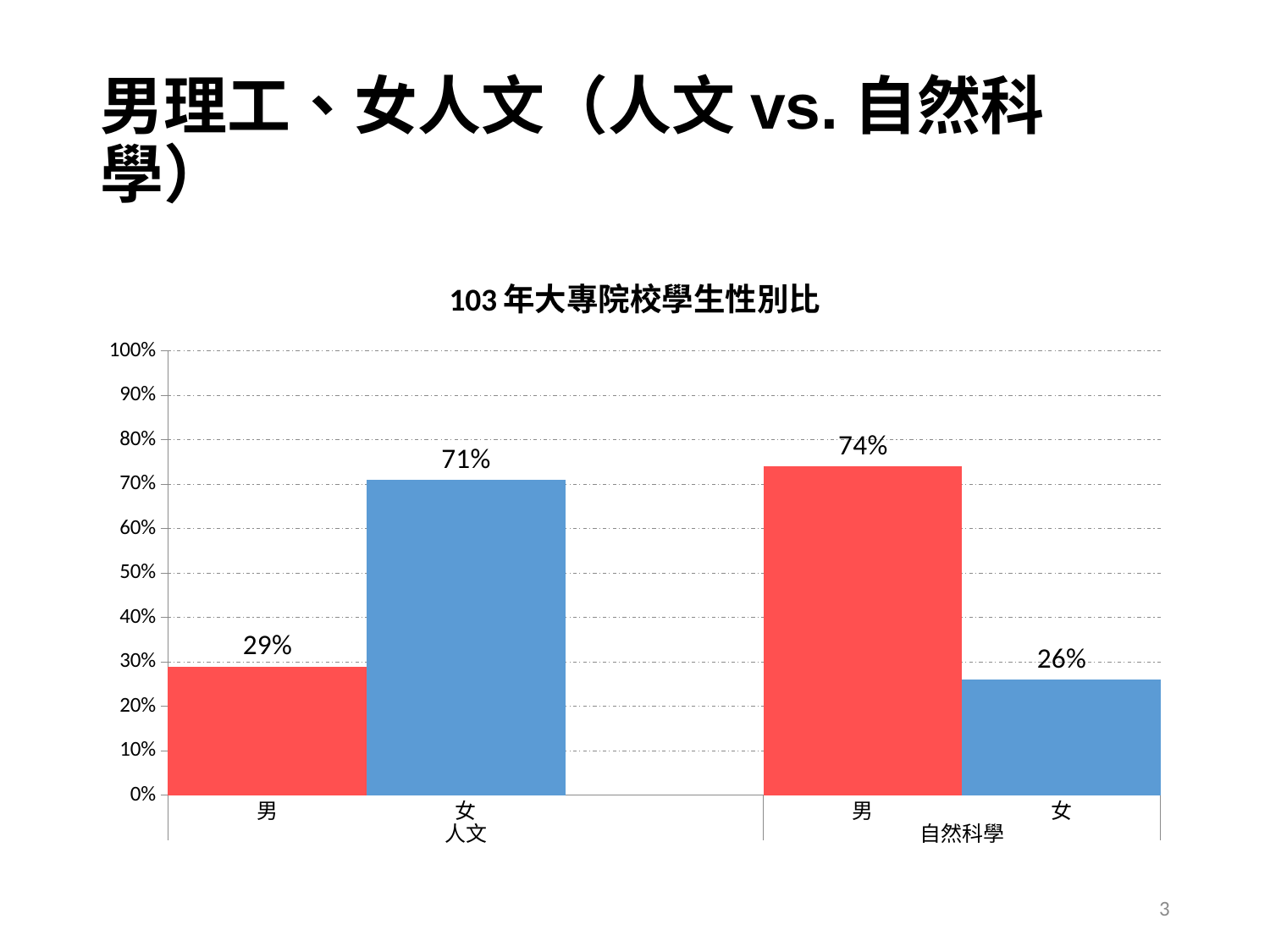

# 男理工、女人文（人文vs.自然科學）

### Chart: 103年大專院校學生性別比

| Category |  |
|---|---|
| 男 | 0.29 |
| 女 | 0.71 |
|  | None |
| 男 | 0.74 |
| 女 | 0.26 |
3